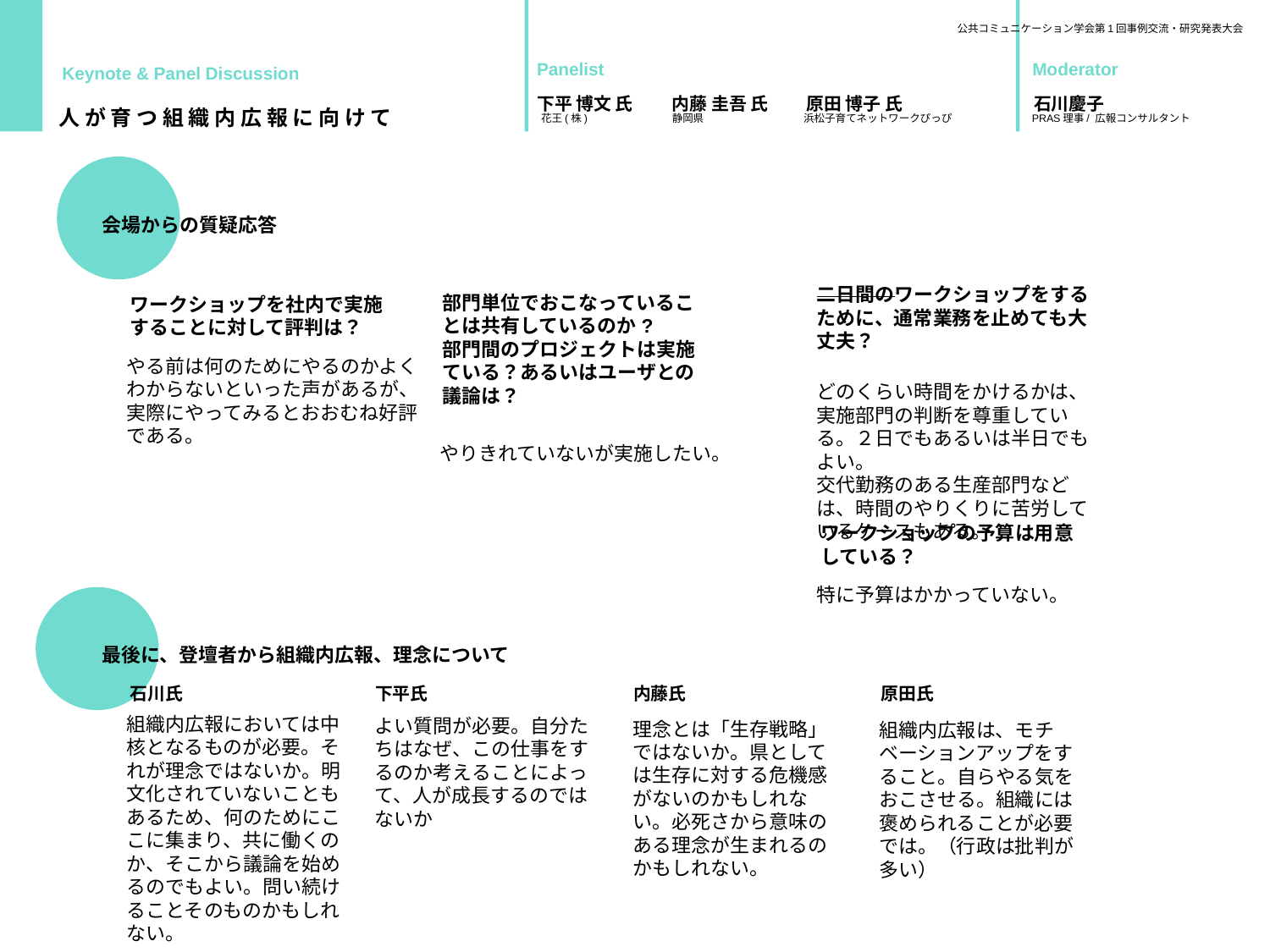

公共コミュニケーション学会第1回事例交流・研究発表大会
Panelist
Moderator
Keynote & Panel Discussion
下平 博文 氏
内藤 圭吾 氏
原田 博子 氏
石川慶子
人 が 育 つ 組 織 内 広 報 に 向 け て
花王(株)
静岡県
浜松子育てネットワークぴっぴ
PRAS理事/ 広報コンサルタント

会場からの質疑応答
二日間のワークショップをするために、通常業務を止めても大丈夫？
部門単位でおこなっていることは共有しているのか?
部門間のプロジェクトは実施ている？あるいはユーザとの議論は？
ワークショップを社内で実施することに対して評判は？
やる前は何のためにやるのかよくわからないといった声があるが、実際にやってみるとおおむね好評である。
どのくらい時間をかけるかは、実施部門の判断を尊重している。２日でもあるいは半日でもよい。
交代勤務のある生産部門などは、時間のやりくりに苦労しているケースもある。
やりきれていないが実施したい。
ワークショップの予算は用意している？
特に予算はかかっていない。

最後に、登壇者から組織内広報、理念について
石川氏
下平氏
内藤氏
原田氏
組織内広報においては中核となるものが必要。それが理念ではないか。明文化されていないこともあるため、何のためにここに集まり、共に働くのか、そこから議論を始めるのでもよい。問い続けることそのものかもしれない。
よい質問が必要。自分たちはなぜ、この仕事をするのか考えることによって、人が成長するのではないか
理念とは「生存戦略」ではないか。県としては生存に対する危機感がないのかもしれない。必死さから意味のある理念が生まれるのかもしれない。
組織内広報は、モチベーションアップをすること。自らやる気をおこさせる。組織には褒められることが必要では。（行政は批判が多い）